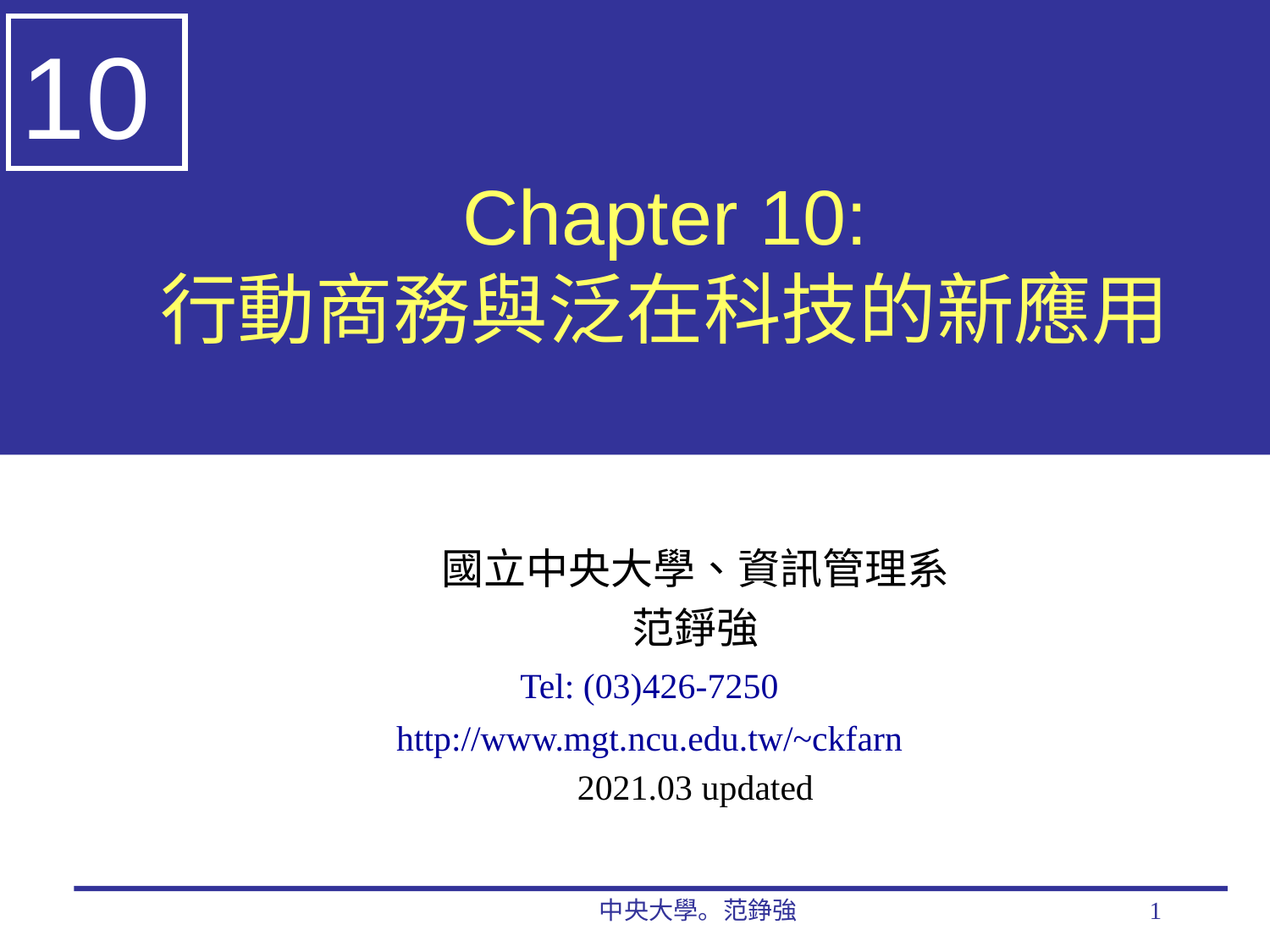

10
# Chapter 10: 行動商務與泛在科技的新應用
國立中央大學、資訊管理系
范錚強
Tel: (03)426-7250
http://www.mgt.ncu.edu.tw/~ckfarn
2021.03 updated
中央大學。范錚強
1